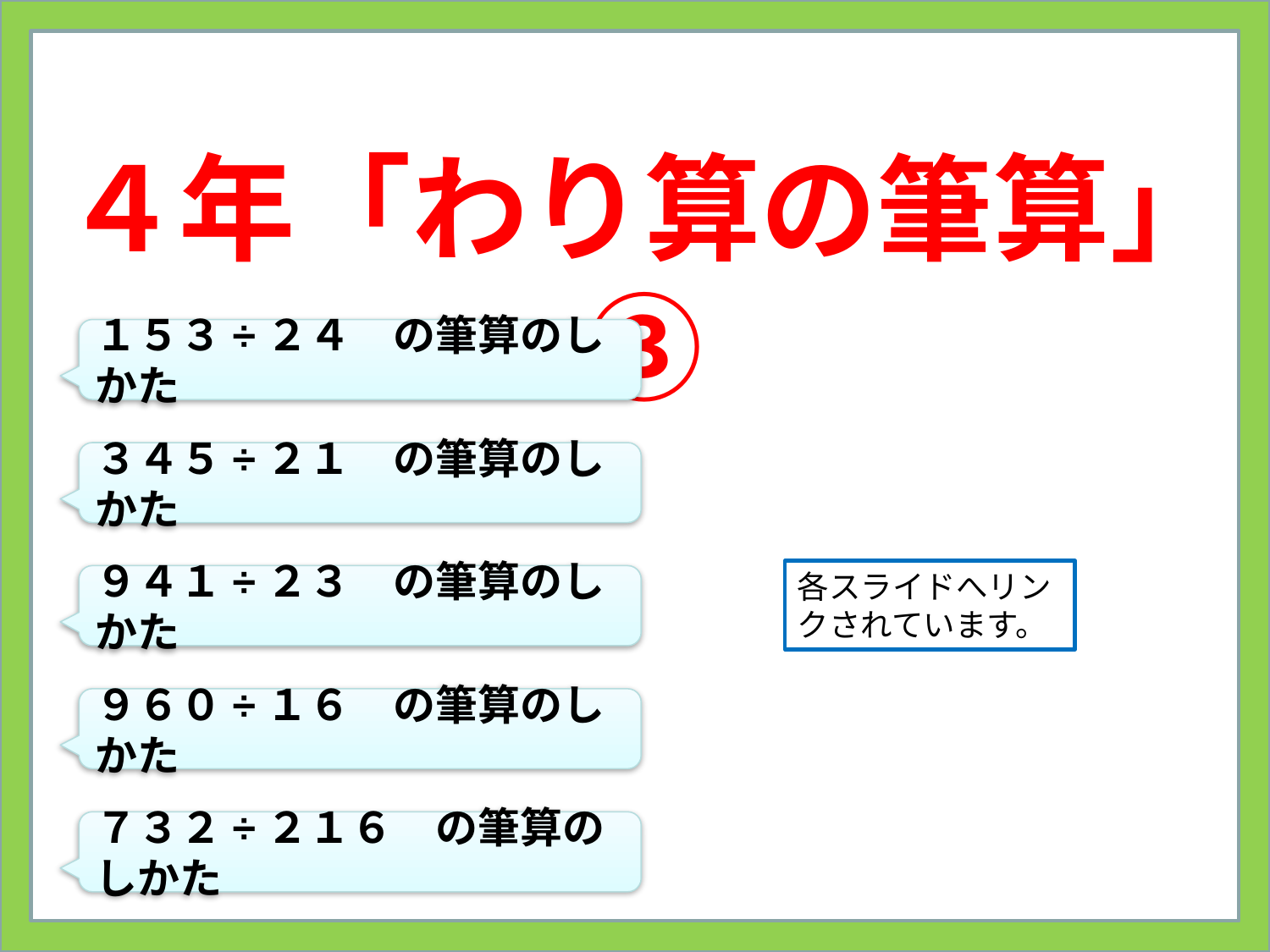

# ４年「わり算の筆算」③
１５３÷２４　の筆算のしかた
３４５÷２１　の筆算のしかた
各スライドへリンクされています。
９４１÷２３　の筆算のしかた
９６０÷１６　の筆算のしかた
７３２÷２１６　の筆算のしかた